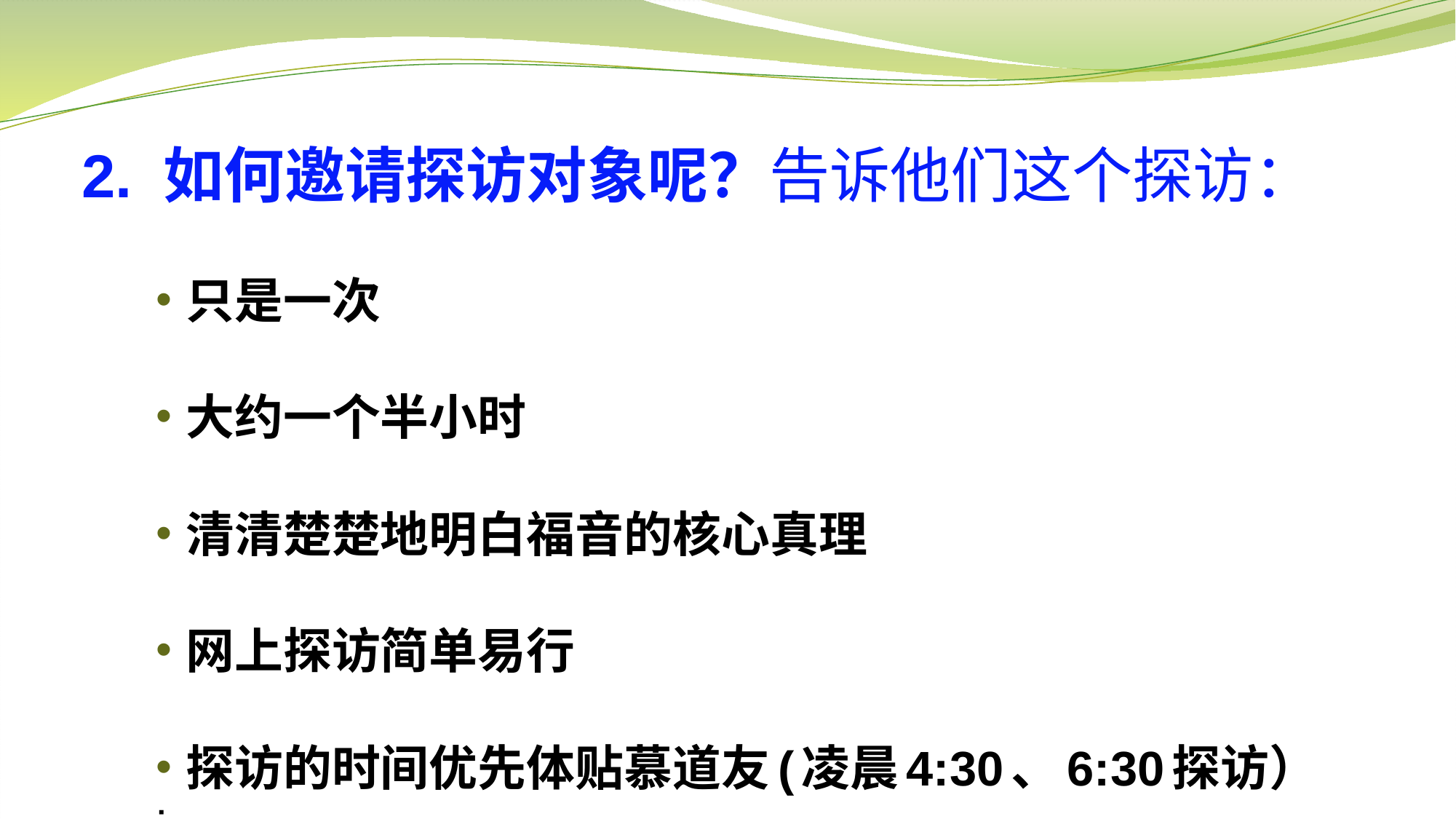

# 2. 如何邀请探访对象呢？告诉他们这个探访：
只是一次

大约一个半小时

清清楚楚地明白福音的核心真理

网上探访简单易行

探访的时间优先体贴慕道友(凌晨4:30、6:30探访）
: